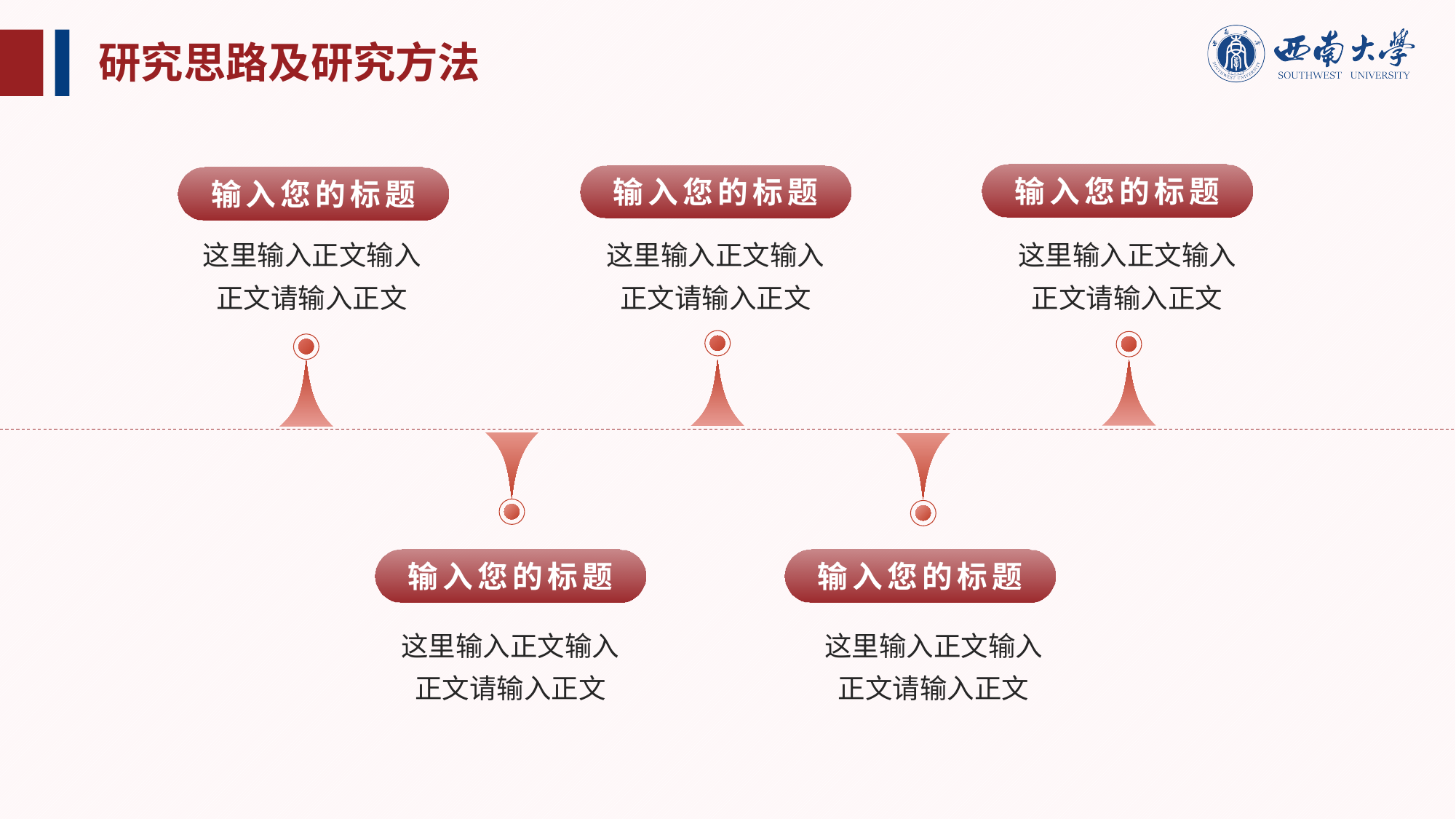

研究思路及研究方法
输入您的标题
输入您的标题
输入您的标题
这里输入正文输入正文请输入正文
这里输入正文输入正文请输入正文
这里输入正文输入正文请输入正文

输入您的标题
输入您的标题
这里输入正文输入正文请输入正文
这里输入正文输入正文请输入正文